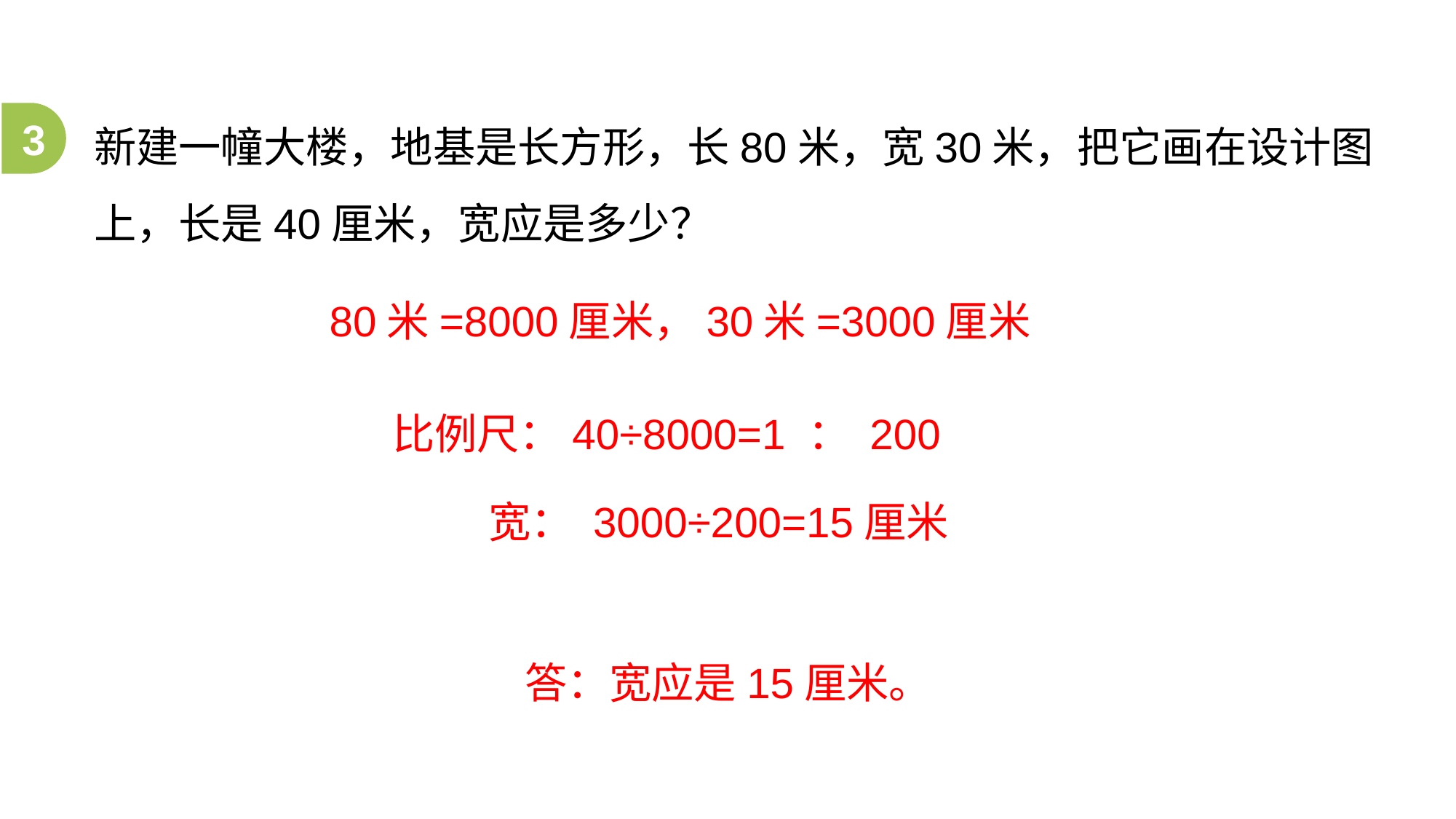

新建一幢大楼，地基是长方形，长80米，宽30米，把它画在设计图上，长是40厘米，宽应是多少？
3
80米=8000厘米，30米=3000厘米
比例尺：40÷8000=1 ： 200
宽： 3000÷200=15厘米
答：宽应是15厘米。